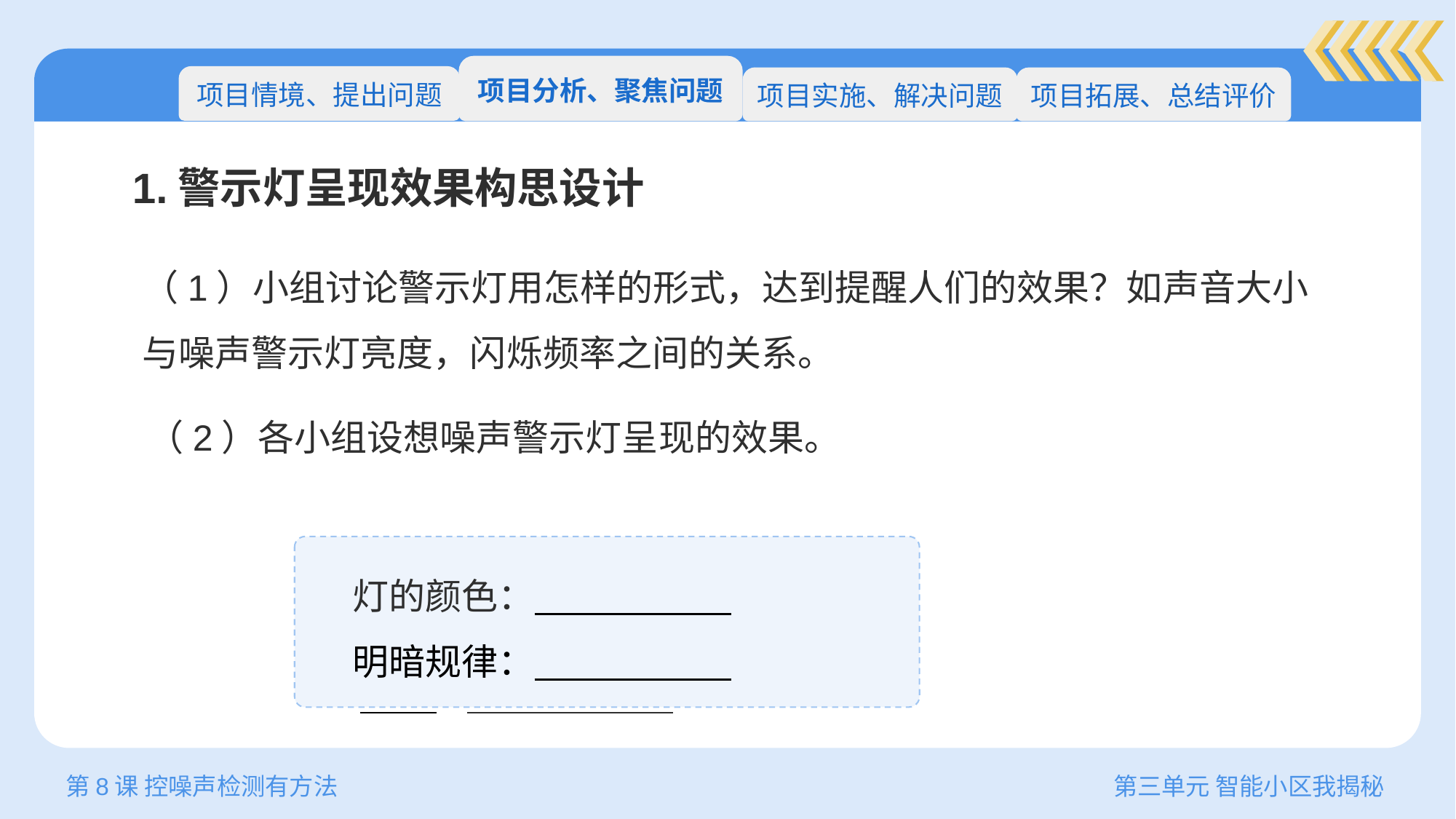

项目分析、聚焦问题
项目情境、提出问题
项目实施、解决问题
项目拓展、总结评价
1.警示灯呈现效果构思设计

（1）小组讨论警示灯用怎样的形式，达到提醒人们的效果？如声音大小与噪声警示灯亮度，闪烁频率之间的关系。

（2）各小组设想噪声警示灯呈现的效果。

灯的颜色：
明暗规律：